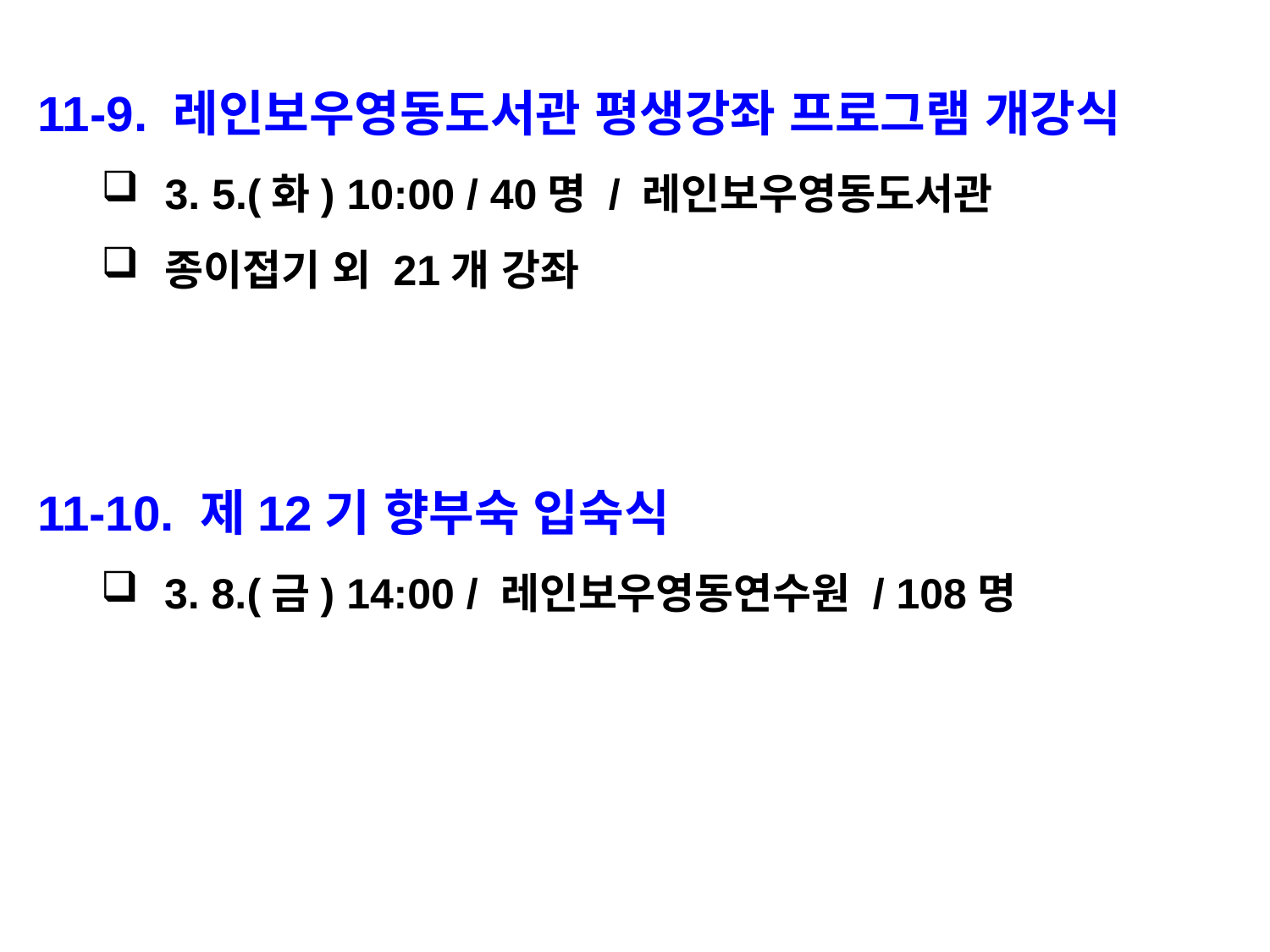

11-9. 레인보우영동도서관 평생강좌 프로그램 개강식
3. 5.(화) 10:00 / 40명 / 레인보우영동도서관
종이접기 외 21개 강좌

11-10. 제12기 향부숙 입숙식
3. 8.(금) 14:00 / 레인보우영동연수원 / 108명